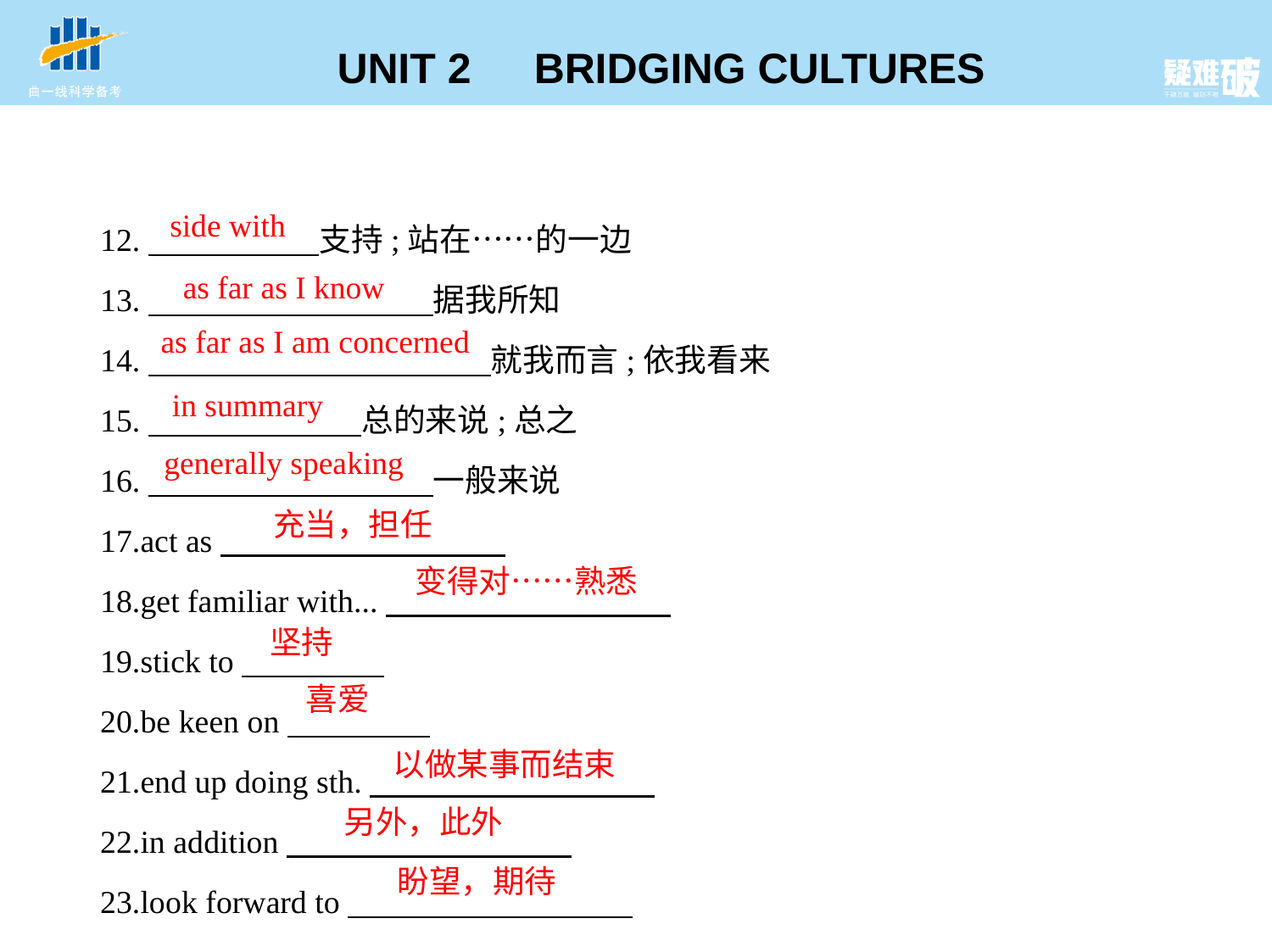

side with
12.　　　　      支持;站在……的一边
13.　　　　　　　　    据我所知
14.　　　　　　　　            就我而言;依我看来
15.　　　　　　   总的来说;总之
16.　　　　　　　　    一般来说
17.act as
18.get familiar with...
19.stick to
20.be keen on
21.end up doing sth.
22.in addition
23.look forward to
as far as I know
as far as I am concerned
in summary
generally speaking
充当，担任
变得对……熟悉
坚持
喜爱
以做某事而结束
另外，此外
盼望，期待